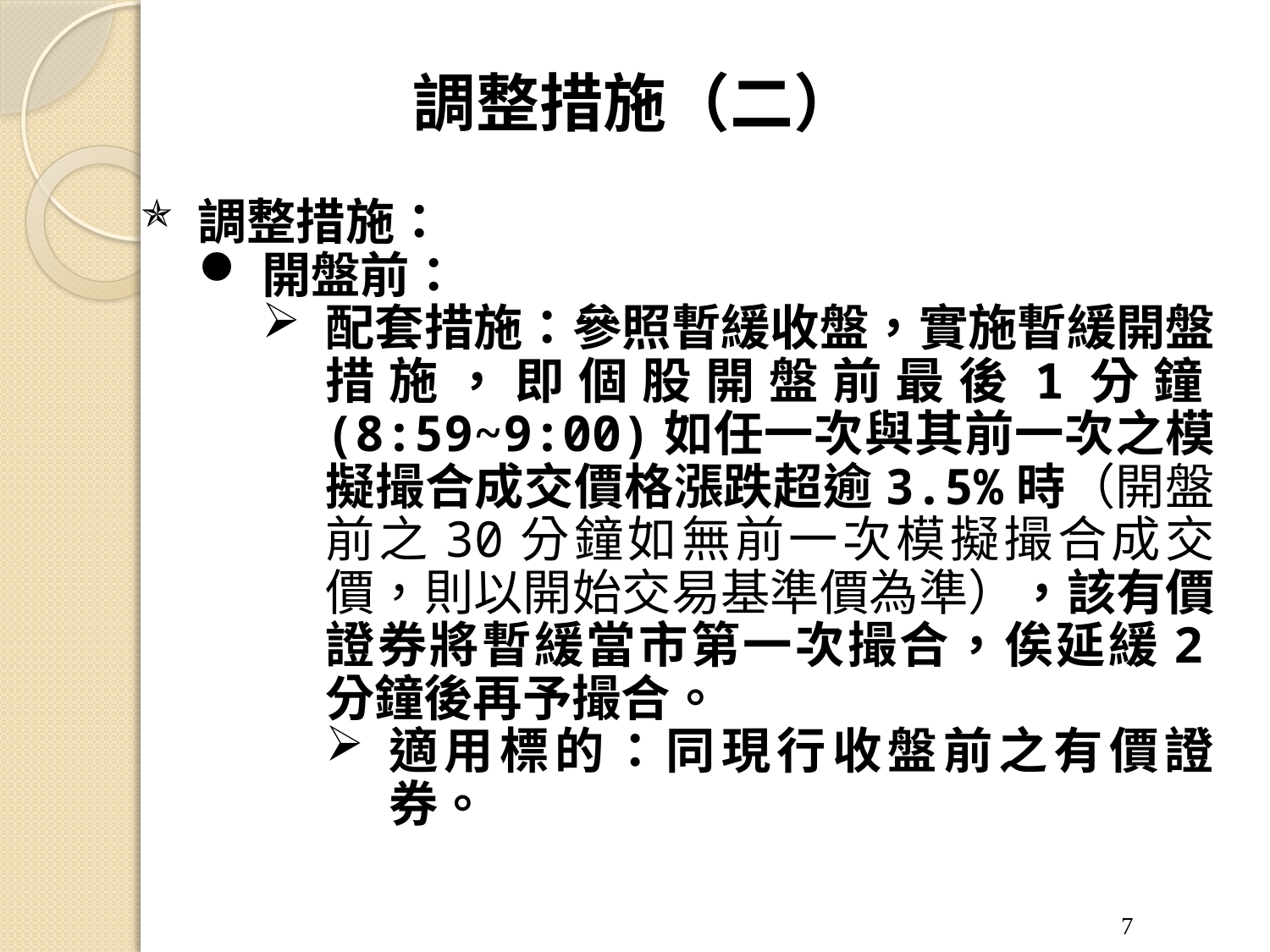

# 調整措施（二）
調整措施：
開盤前：
配套措施：參照暫緩收盤，實施暫緩開盤措施，即個股開盤前最後1分鐘(8:59~9:00)如任一次與其前一次之模擬撮合成交價格漲跌超逾3.5%時（開盤前之30分鐘如無前一次模擬撮合成交價，則以開始交易基準價為準），該有價證券將暫緩當市第一次撮合，俟延緩2分鐘後再予撮合。
適用標的：同現行收盤前之有價證券。
7